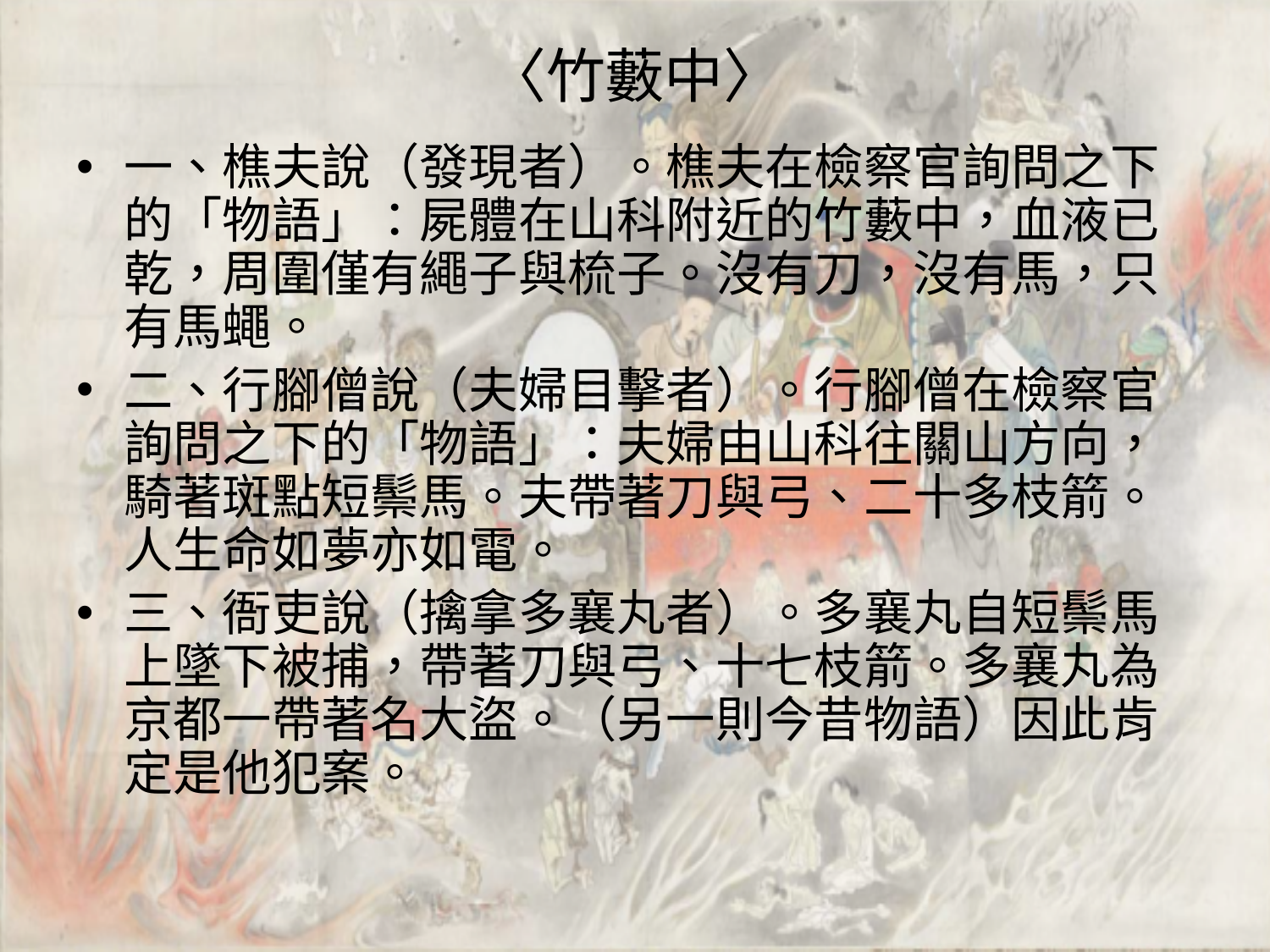

# 〈竹藪中〉
一、樵夫說（發現者）。樵夫在檢察官詢問之下的「物語」：屍體在山科附近的竹藪中，血液已乾，周圍僅有繩子與梳子。沒有刀，沒有馬，只有馬蠅。
二、行腳僧說（夫婦目擊者）。行腳僧在檢察官詢問之下的「物語」：夫婦由山科往關山方向，騎著斑點短鬃馬。夫帶著刀與弓、二十多枝箭。人生命如夢亦如電。
三、衙吏說（擒拿多襄丸者）。多襄丸自短鬃馬上墜下被捕，帶著刀與弓、十七枝箭。多襄丸為京都一帶著名大盜。（另一則今昔物語）因此肯定是他犯案。